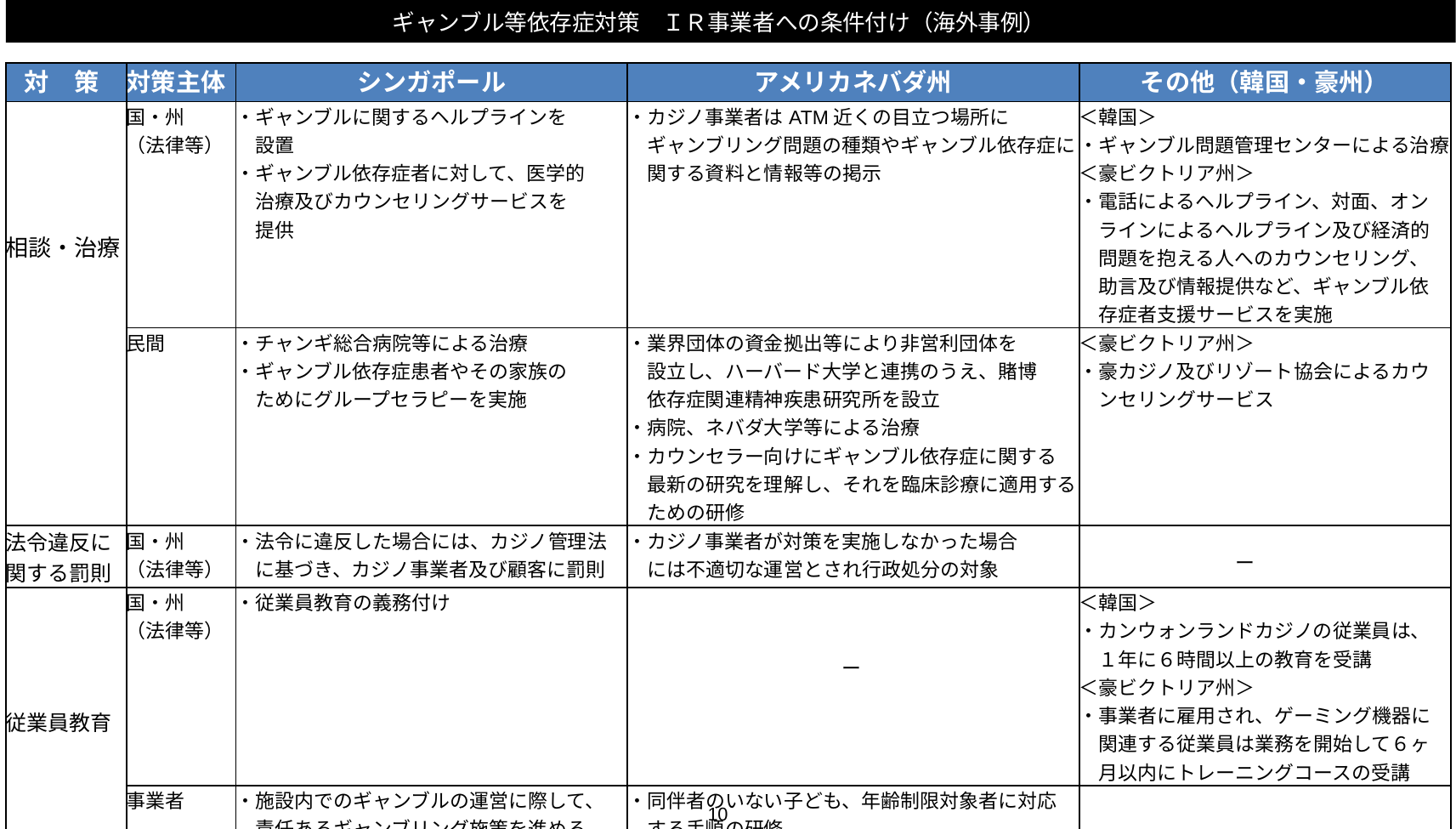

ギャンブル等依存症対策　ＩＲ事業者への条件付け（海外事例）
| 対　策 | 対策主体 | シンガポール | アメリカネバダ州 | その他（韓国・豪州） |
| --- | --- | --- | --- | --- |
| 相談・治療 | 国・州 （法律等） | ・ギャンブルに関するヘルプラインを 　設置 ・ギャンブル依存症者に対して、医学的 　治療及びカウンセリングサービスを 　提供 | ・カジノ事業者はATM近くの目立つ場所に 　ギャンブリング問題の種類やギャンブル依存症に 　関する資料と情報等の掲示 | ＜韓国＞ ・ギャンブル問題管理センターによる治療 ＜豪ビクトリア州＞ ・電話によるヘルプライン、対面、オン 　ラインによるヘルプライン及び経済的 　問題を抱える人へのカウンセリング、 　助言及び情報提供など、ギャンブル依 　存症者支援サービスを実施 |
|  | 民間 | ・チャンギ総合病院等による治療 ・ギャンブル依存症患者やその家族の 　ためにグループセラピーを実施 | ・業界団体の資金拠出等により非営利団体を 　設立し、ハーバード大学と連携のうえ、賭博 　依存症関連精神疾患研究所を設立 ・病院、ネバダ大学等による治療 ・カウンセラー向けにギャンブル依存症に関する 　最新の研究を理解し、それを臨床診療に適用する 　ための研修 | ＜豪ビクトリア州＞ ・豪カジノ及びリゾート協会によるカウ 　ンセリングサービス |
| 法令違反に 関する罰則 | 国・州 （法律等） | ・法令に違反した場合には、カジノ管理法 　に基づき、カジノ事業者及び顧客に罰則 | ・カジノ事業者が対策を実施しなかった場合 　には不適切な運営とされ行政処分の対象 | ー |
| 従業員教育 | 国・州 （法律等） | ・従業員教育の義務付け | ー | ＜韓国＞ ・カンウォンランドカジノの従業員は、 　１年に６時間以上の教育を受講 ＜豪ビクトリア州＞ ・事業者に雇用され、ゲーミング機器に 　関連する従業員は業務を開始して６ヶ 　月以内にトレーニングコースの受講 |
|  | 事業者 | ・施設内でのギャンブルの運営に際して、 　責任あるギャンブリング施策を進める 　又は採用するためのカジノ施設の従業 　員へのトレーニングを実施 | ・同伴者のいない子ども、年齢制限対象者に対応 　する手順の研修 ・ネバダ州問題ギャンブル協議会がギャンブル経験 　から問題ギャンブルの影響、解決までを示したカ 　ジノ従業員向けのトレーニングプログラムを提供 | ー |

10